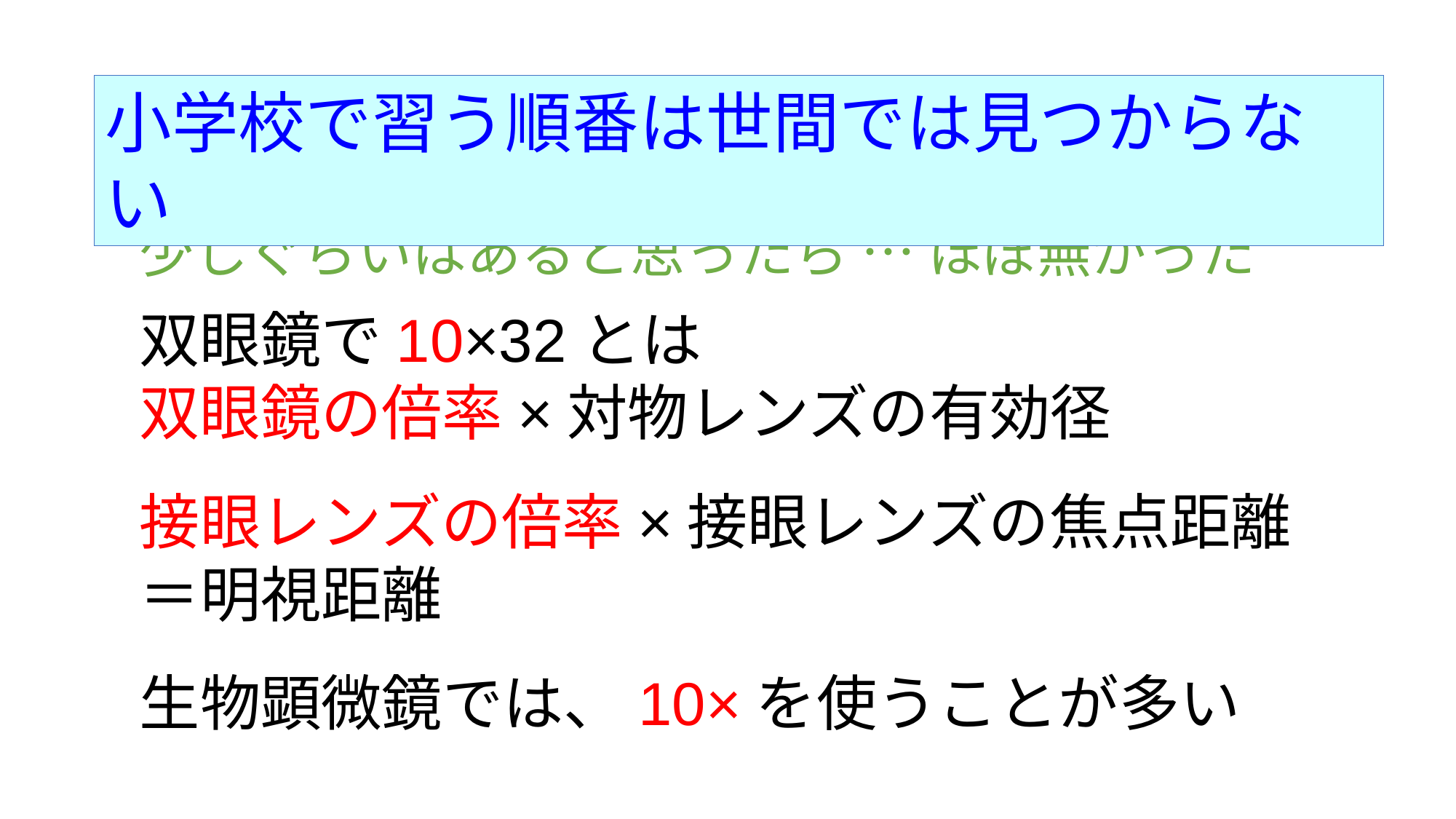

小学校で習う順番は世間では見つからない
少しぐらいはあると思ったら … ほぼ無かった
双眼鏡で10×32とは
双眼鏡の倍率×対物レンズの有効径
接眼レンズの倍率×接眼レンズの焦点距離
＝明視距離
生物顕微鏡では、10×を使うことが多い